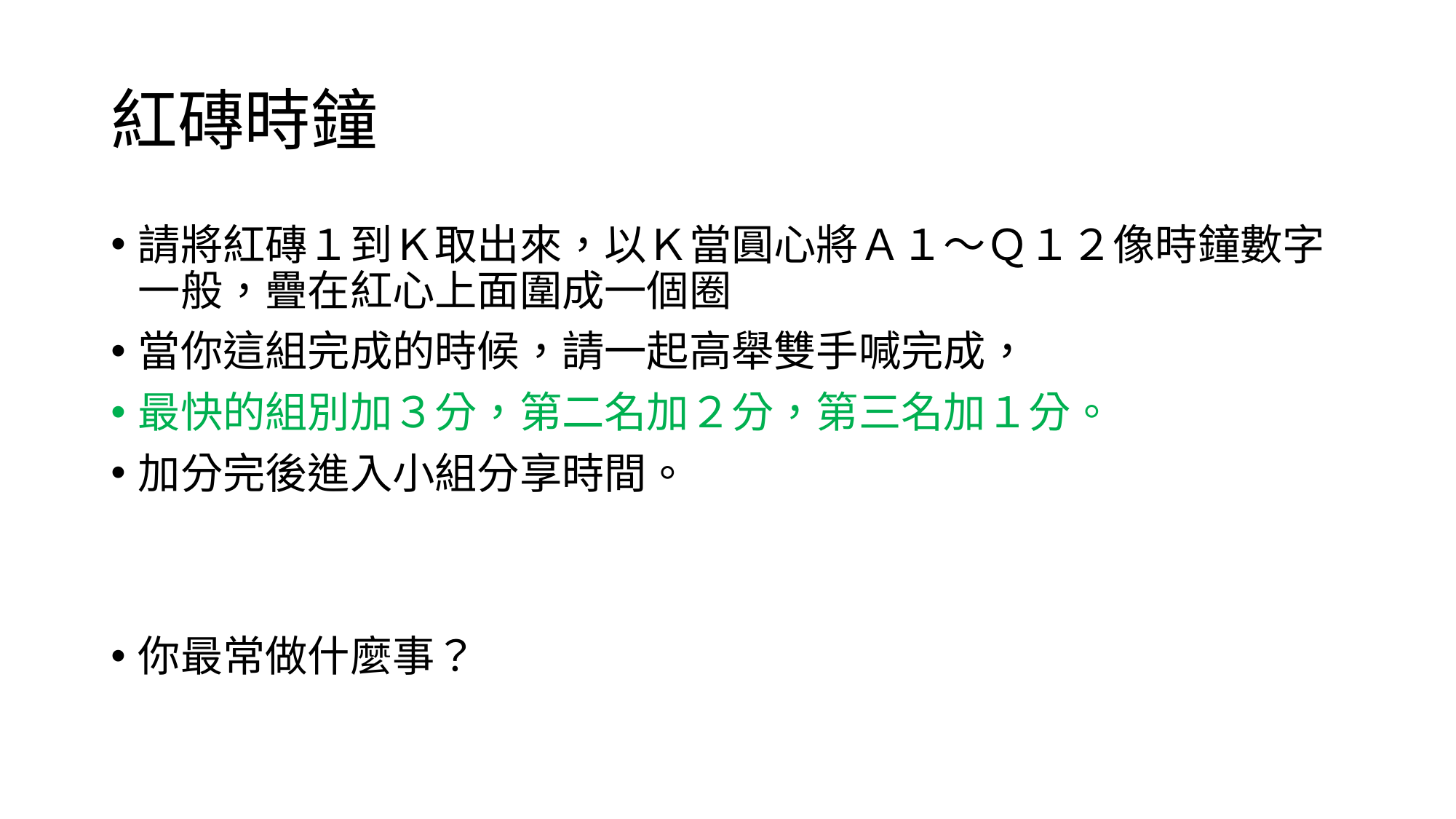

# 紅磚時鐘
請將紅磚１到Ｋ取出來，以Ｋ當圓心將Ａ１～Ｑ１２像時鐘數字一般，疊在紅心上面圍成一個圈
當你這組完成的時候，請一起高舉雙手喊完成，
最快的組別加３分，第二名加２分，第三名加１分。
加分完後進入小組分享時間。

你最常做什麼事？